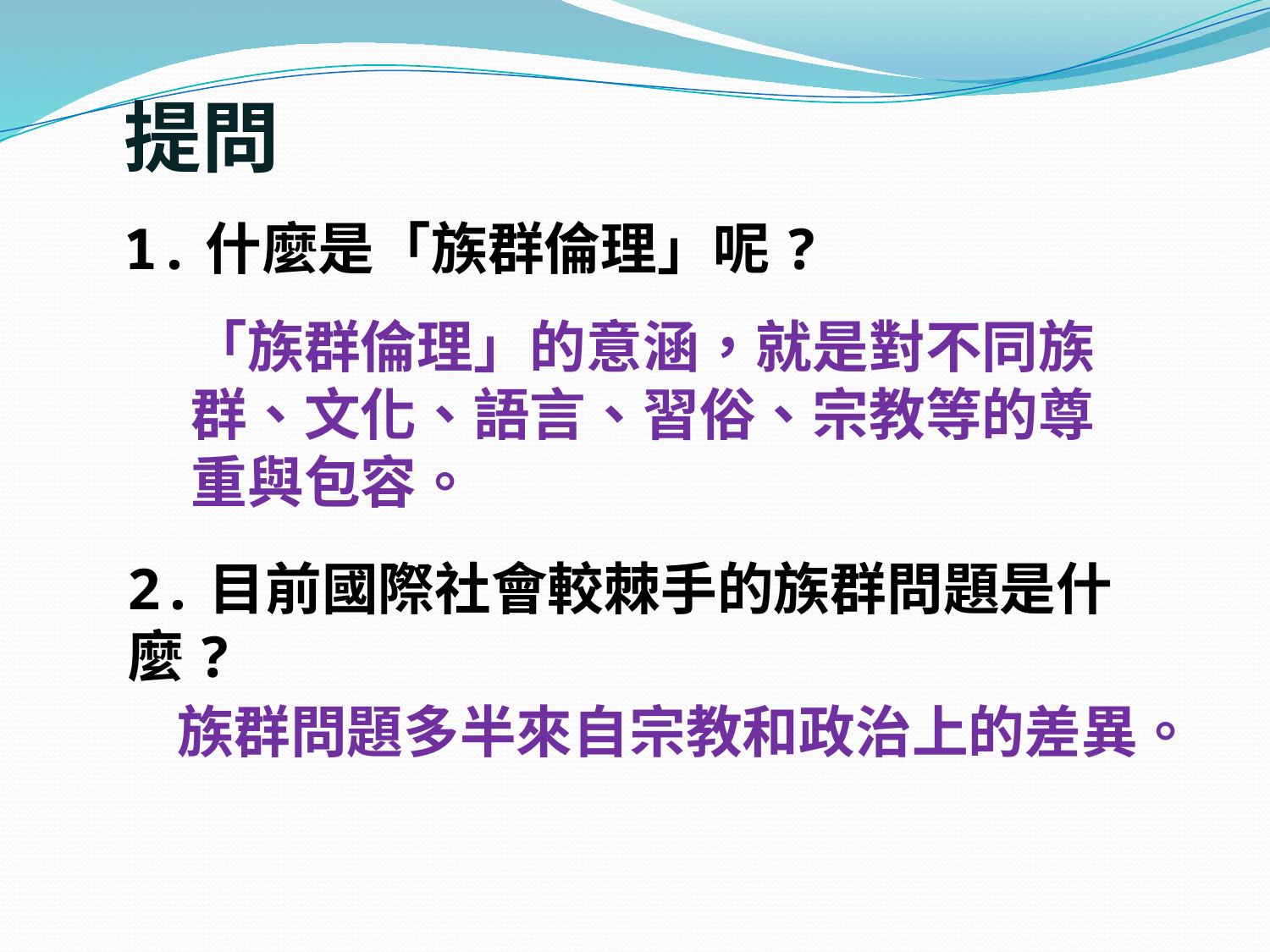

提問
1.什麼是「族群倫理」呢?
「族群倫理」的意涵，就是對不同族群、文化、語言、習俗、宗教等的尊重與包容。
2.目前國際社會較棘手的族群問題是什麼?

族群問題多半來自宗教和政治上的差異。